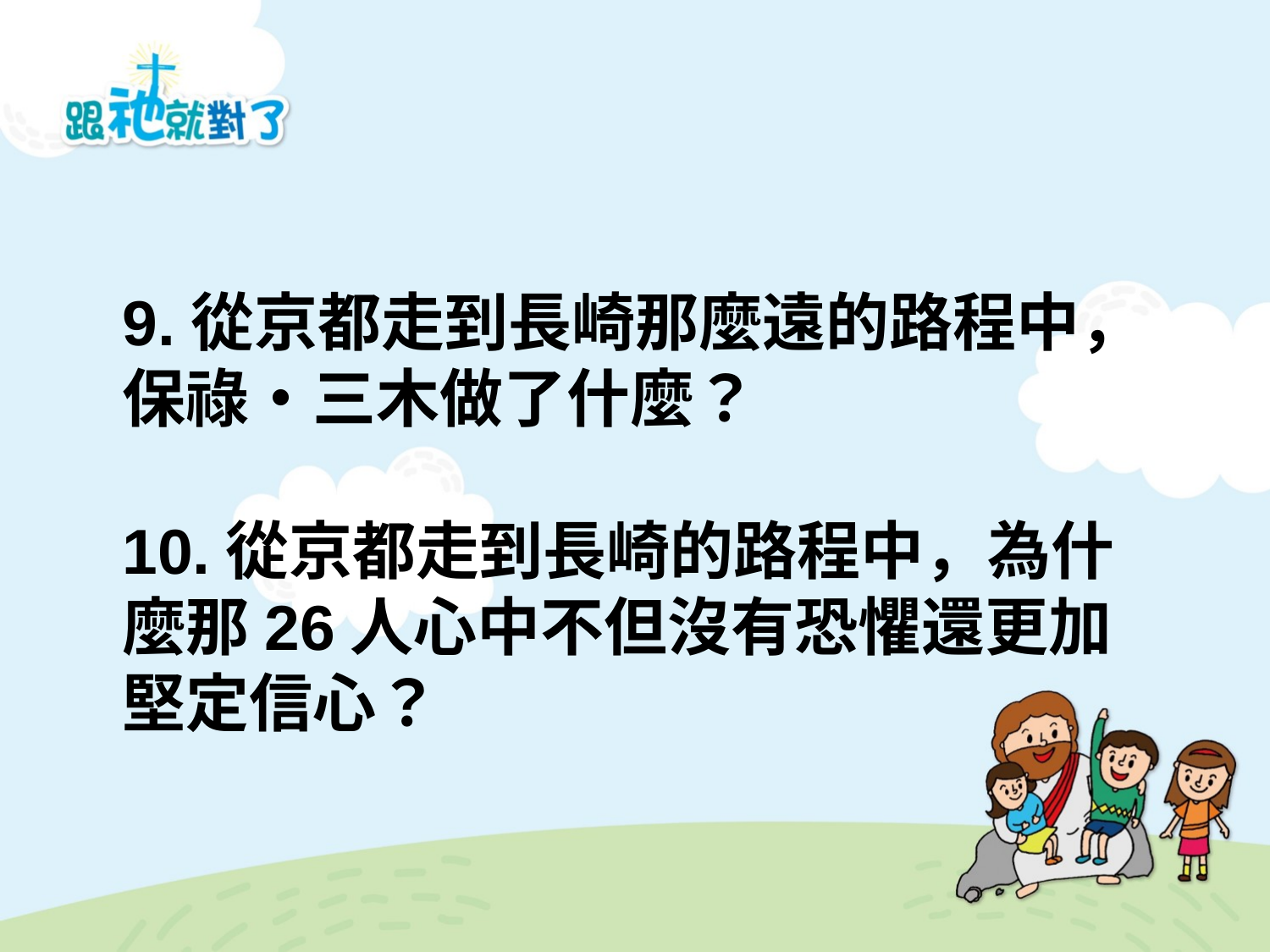

9.從京都走到長崎那麼遠的路程中，保祿・三木做了什麼？

10.從京都走到長崎的路程中，為什麼那26人心中不但沒有恐懼還更加堅定信心？